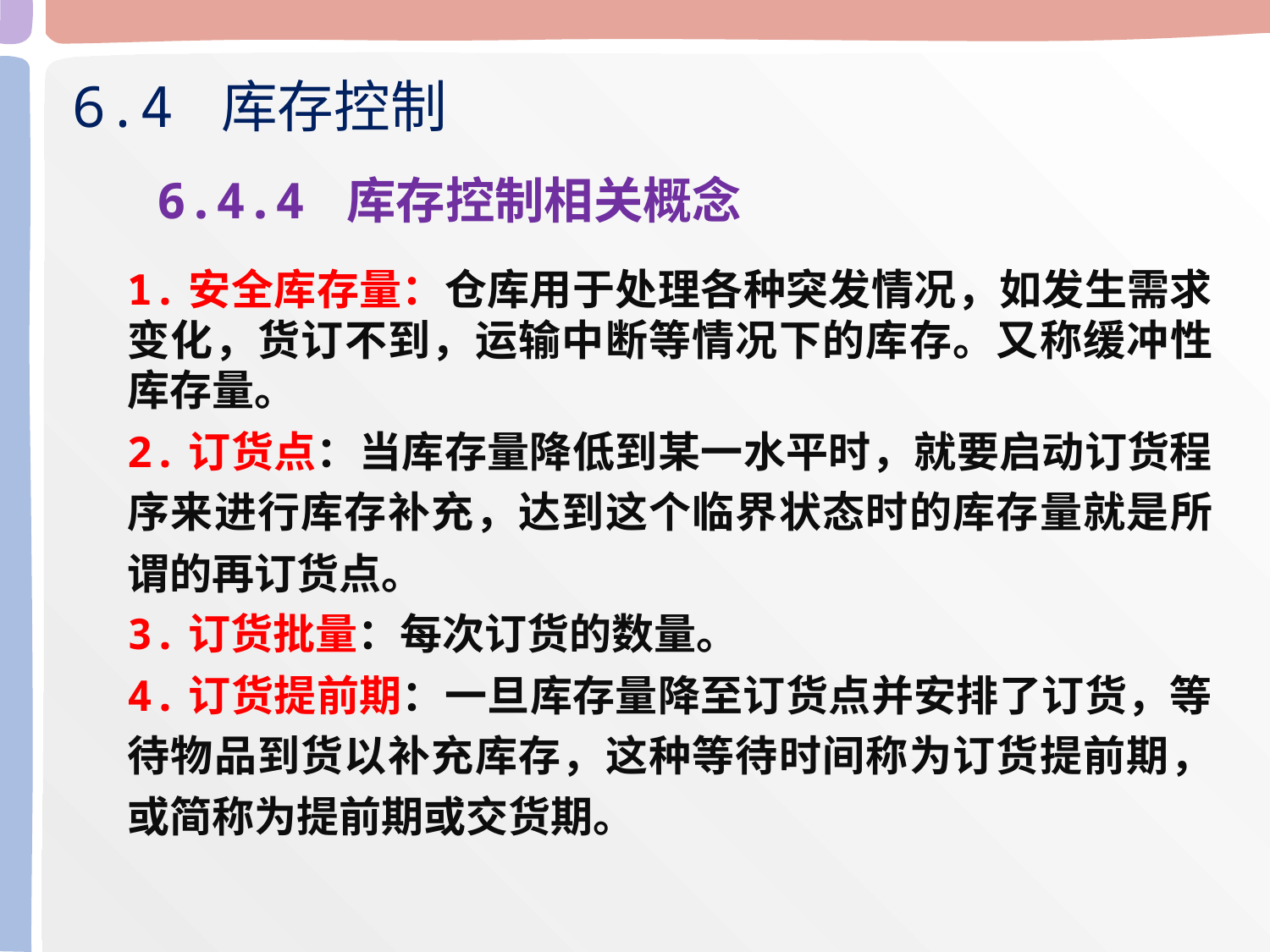

6.4 库存控制
6.4.4 库存控制相关概念
1.安全库存量：仓库用于处理各种突发情况，如发生需求变化，货订不到，运输中断等情况下的库存。又称缓冲性库存量。
2.订货点：当库存量降低到某一水平时，就要启动订货程序来进行库存补充，达到这个临界状态时的库存量就是所谓的再订货点。
3.订货批量：每次订货的数量。
4.订货提前期：一旦库存量降至订货点并安排了订货，等待物品到货以补充库存，这种等待时间称为订货提前期，或简称为提前期或交货期。